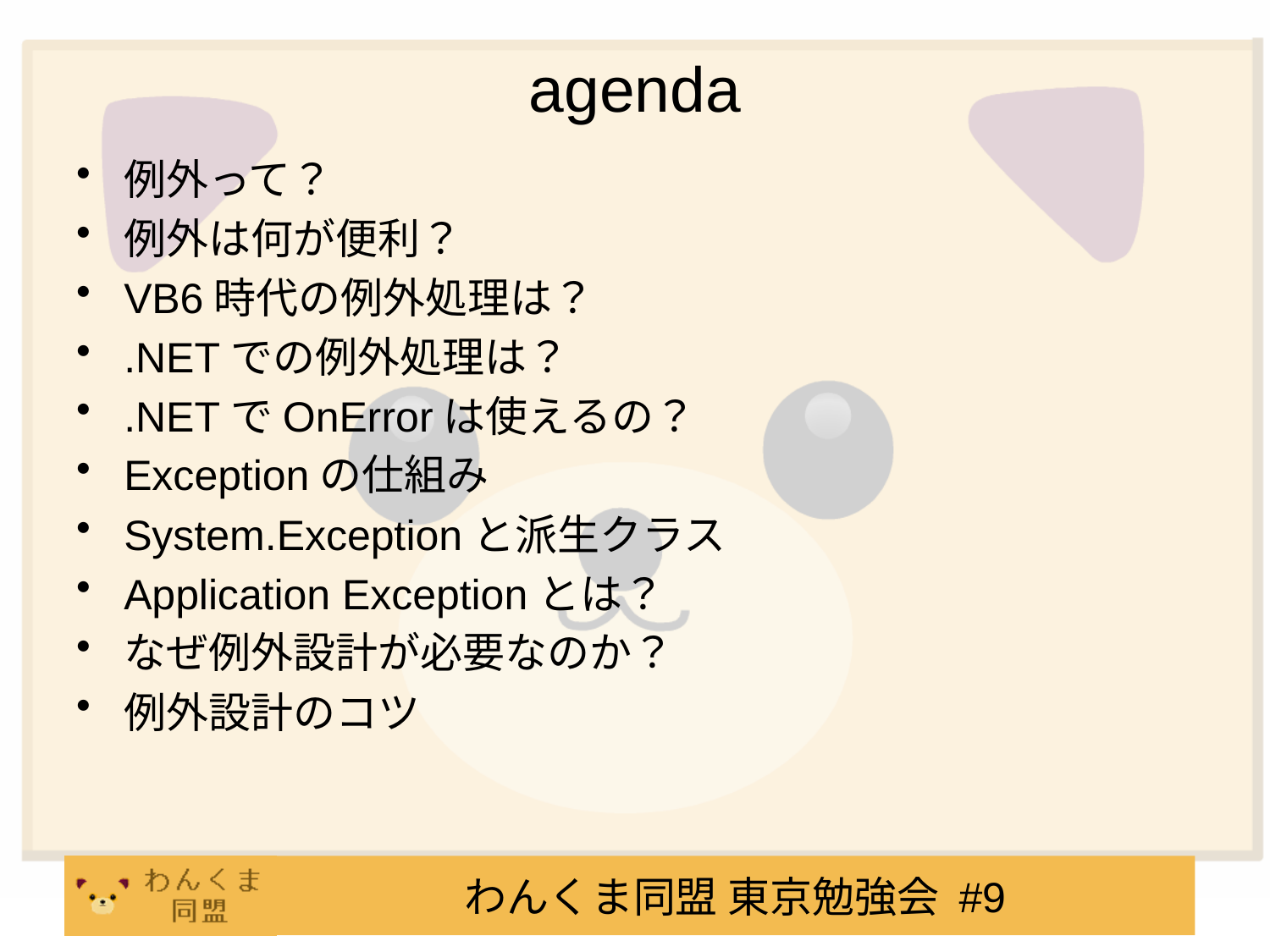

# agenda
例外って？
例外は何が便利？
VB6時代の例外処理は？
.NETでの例外処理は？
.NETでOnErrorは使えるの？
Exceptionの仕組み
System.Exceptionと派生クラス
Application Exceptionとは？
なぜ例外設計が必要なのか？
例外設計のコツ